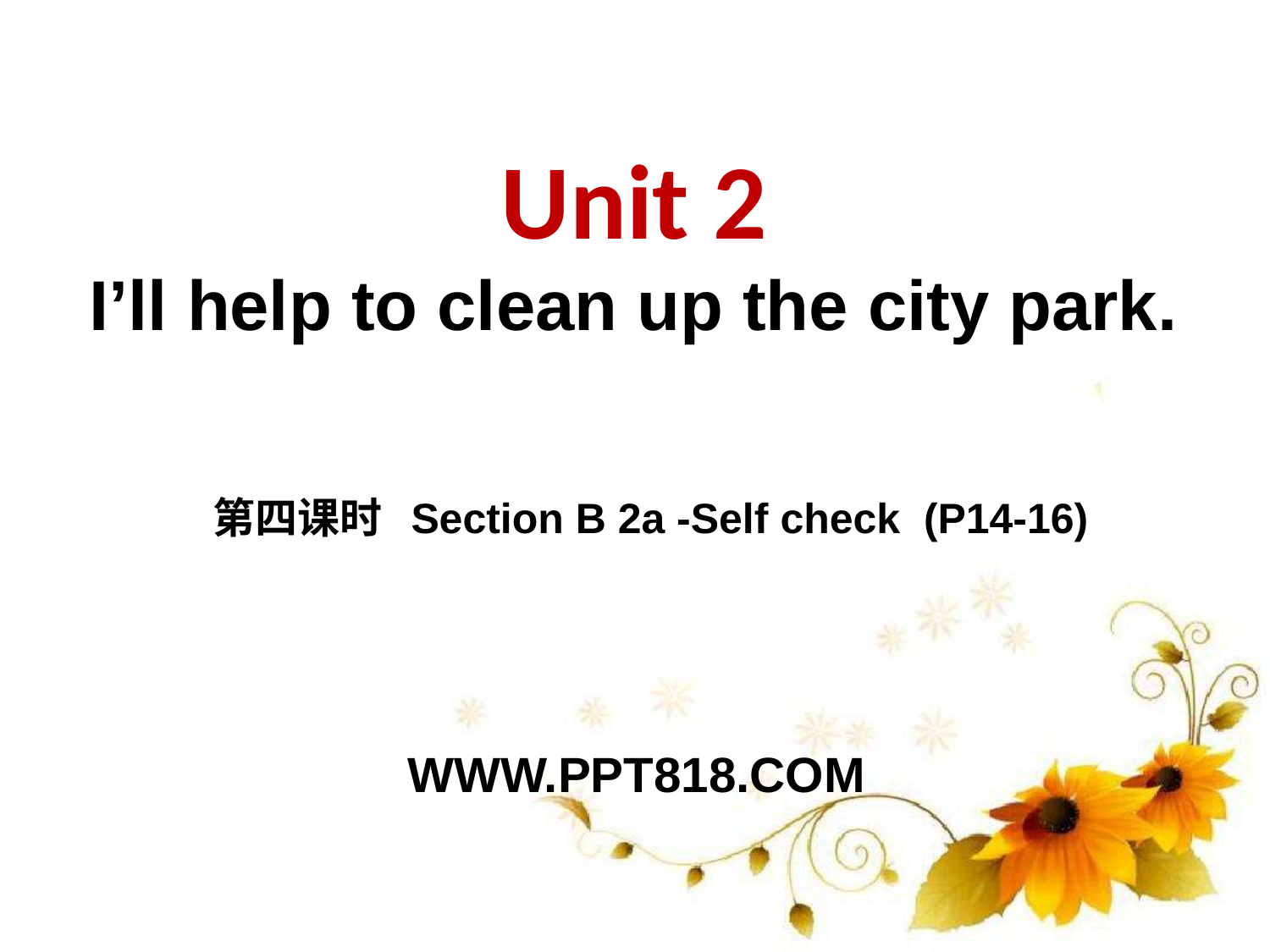

Unit 2
I’ll help to clean up the city park.
  第四课时  Section B 2a -Self check  (P14-16)
WWW.PPT818.COM